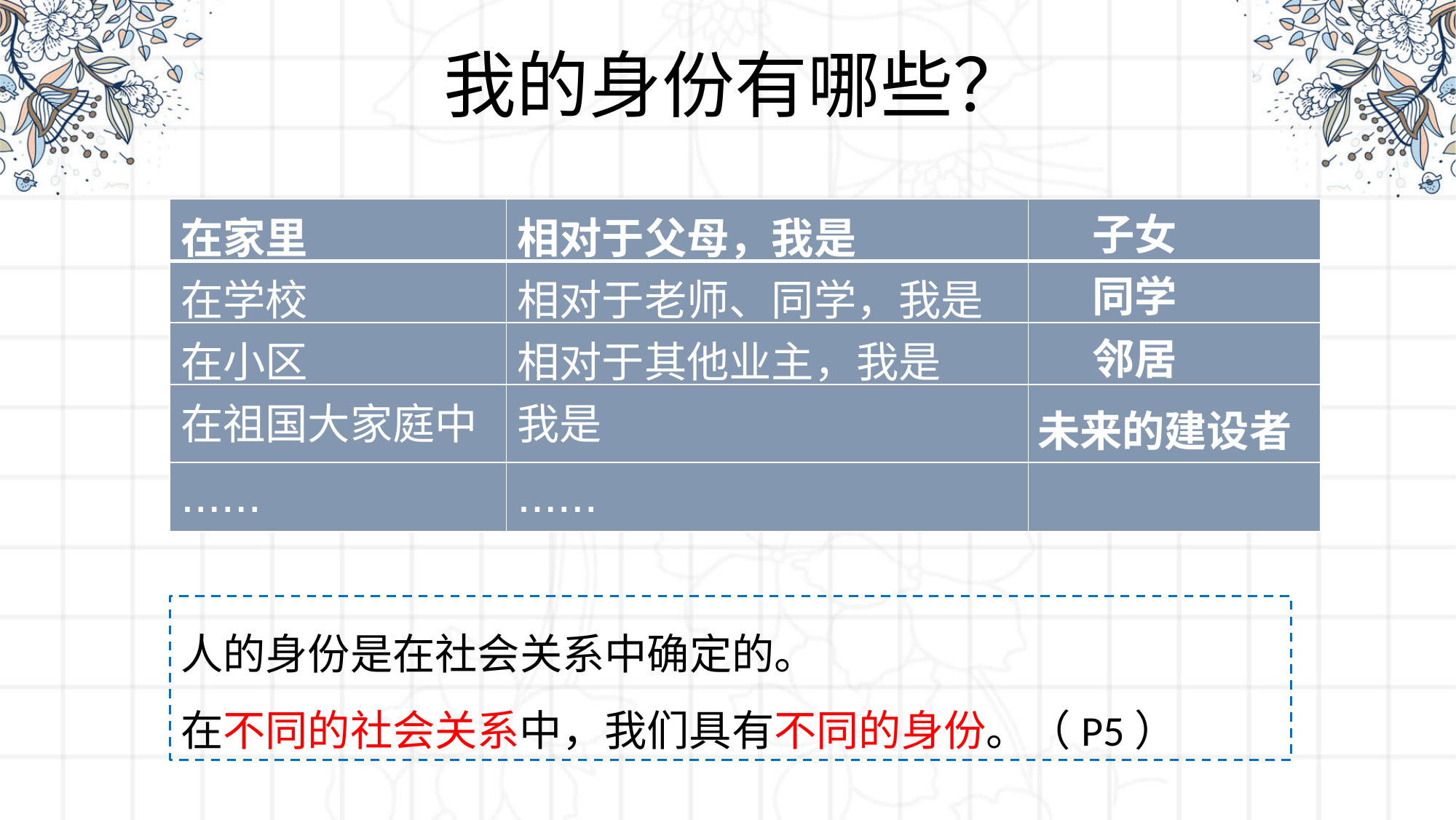

我的身份有哪些？
| 在家里 | 相对于父母，我是 |  |
| --- | --- | --- |
| 在学校 | 相对于老师、同学，我是 |  |
| 在小区 | 相对于其他业主，我是 |  |
| 在祖国大家庭中 | 我是 |  |
| ...... | ...... |  |
子女
同学
邻居
未来的建设者
人的身份是在社会关系中确定的。
在不同的社会关系中，我们具有不同的身份。（P5）